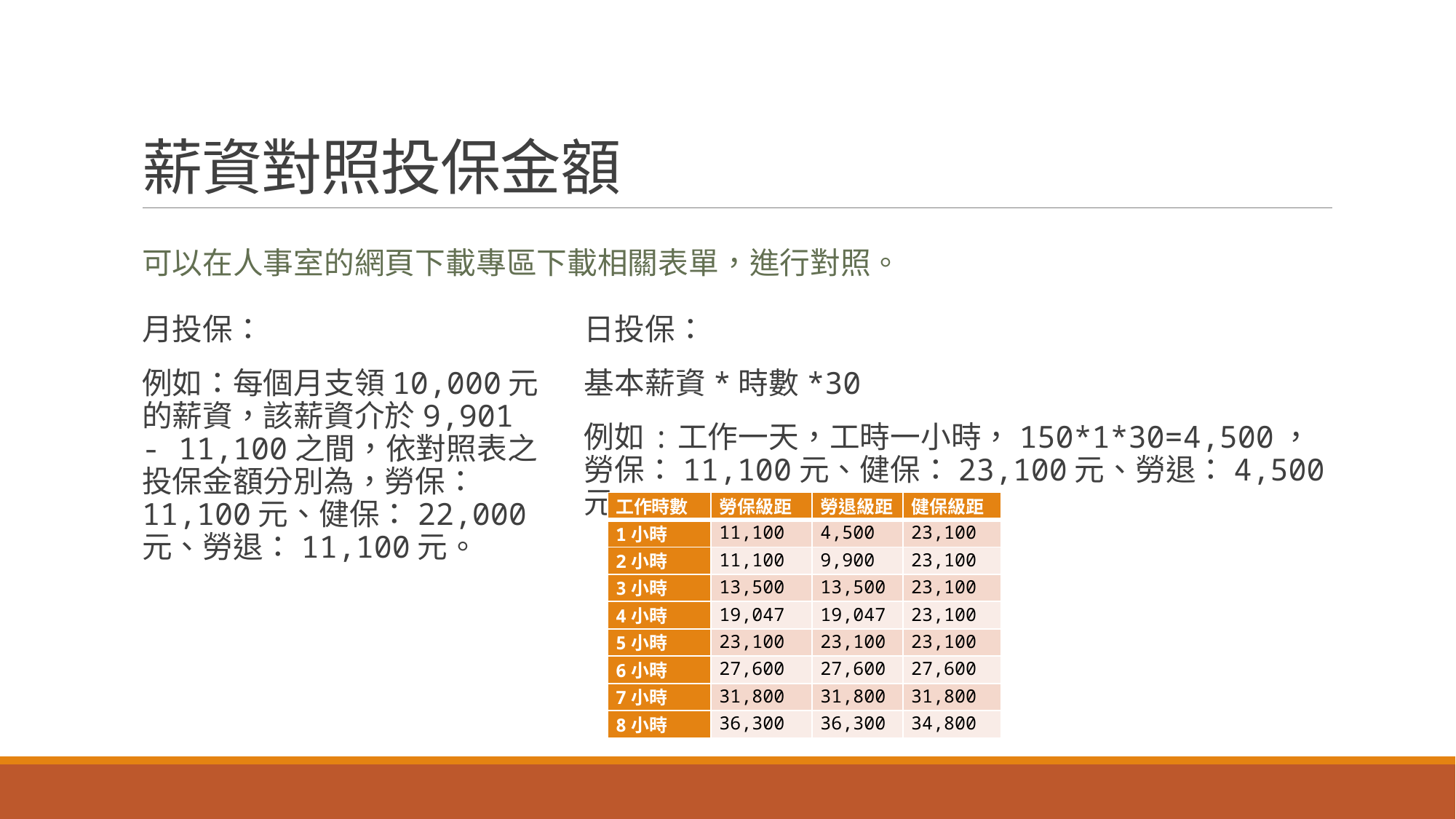

# 薪資對照投保金額
可以在人事室的網頁下載專區下載相關表單，進行對照。
月投保：
例如：每個月支領10,000元的薪資，該薪資介於9,901 - 11,100之間，依對照表之投保金額分別為，勞保：11,100元、健保：22,000元、勞退：11,100元。
日投保：
基本薪資*時數*30
例如:工作一天，工時一小時，150*1*30=4,500，勞保：11,100元、健保：23,100元、勞退：4,500元。

| 工作時數 | 勞保級距 | 勞退級距 | 健保級距 |
| --- | --- | --- | --- |
| 1小時 | 11,100 | 4,500 | 23,100 |
| 2小時 | 11,100 | 9,900 | 23,100 |
| 3小時 | 13,500 | 13,500 | 23,100 |
| 4小時 | 19,047 | 19,047 | 23,100 |
| 5小時 | 23,100 | 23,100 | 23,100 |
| 6小時 | 27,600 | 27,600 | 27,600 |
| 7小時 | 31,800 | 31,800 | 31,800 |
| 8小時 | 36,300 | 36,300 | 34,800 |